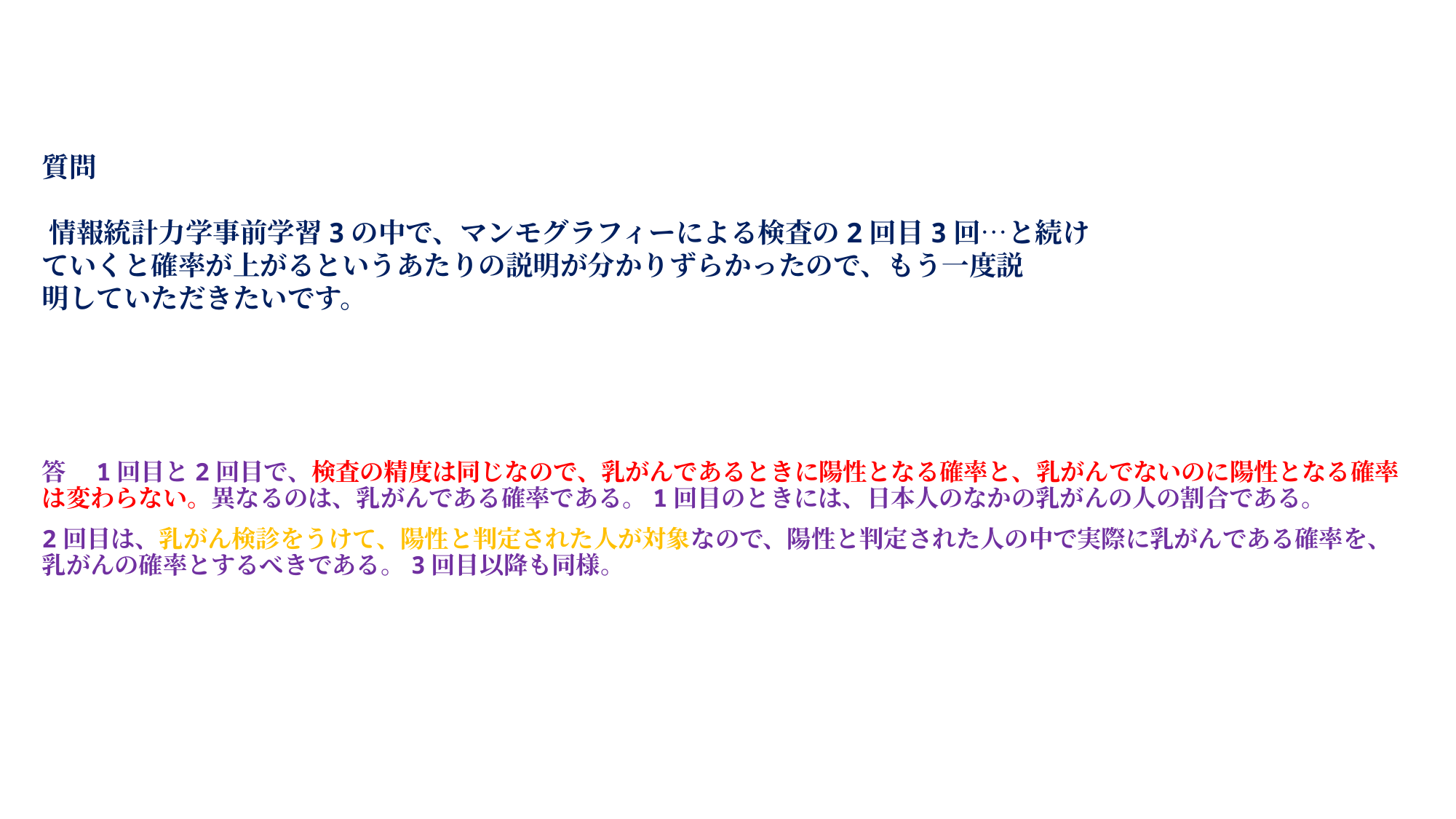

# 質問  情報統計力学事前学習3の中で、マンモグラフィーによる検査の2回目3回…と続け ていくと確率が上がるというあたりの説明が分かりずらかったので、もう一度説 明していただきたいです。
答　1回目と2回目で、検査の精度は同じなので、乳がんであるときに陽性となる確率と、乳がんでないのに陽性となる確率は変わらない。異なるのは、乳がんである確率である。1回目のときには、日本人のなかの乳がんの人の割合である。
2回目は、乳がん検診をうけて、陽性と判定された人が対象なので、陽性と判定された人の中で実際に乳がんである確率を、乳がんの確率とするべきである。3回目以降も同様。